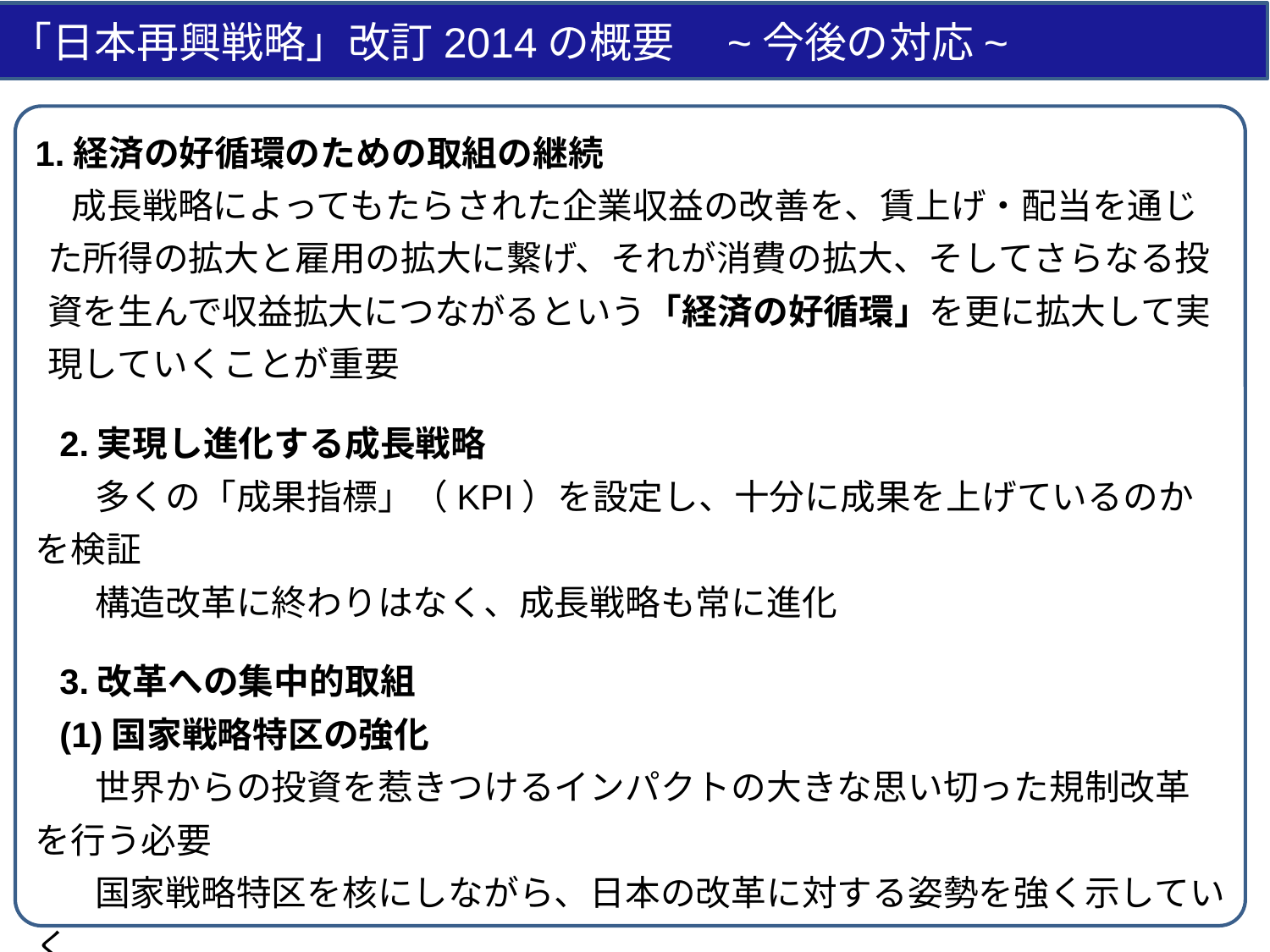

「日本再興戦略」改訂2014の概要　~今後の対応~
1.経済の好循環のための取組の継続
成長戦略によってもたらされた企業収益の改善を、賃上げ・配当を通じた所得の拡大と雇用の拡大に繋げ、それが消費の拡大、そしてさらなる投資を生んで収益拡大につながるという「経済の好循環」を更に拡大して実現していくことが重要

2.実現し進化する成長戦略
　多くの「成果指標」（KPI）を設定し、十分に成果を上げているのかを検証
　構造改革に終わりはなく、成長戦略も常に進化

3.改革への集中的取組
(1)国家戦略特区の強化
　世界からの投資を惹きつけるインパクトの大きな思い切った規制改革を行う必要
　国家戦略特区を核にしながら、日本の改革に対する姿勢を強く示していく
(2)2020年に向けた改革の加速
　2020年に向けて改革を加速し、本格的成長軌道への回復を実現することが重要
　課題先進国として諸外国に先立ち範を示していく